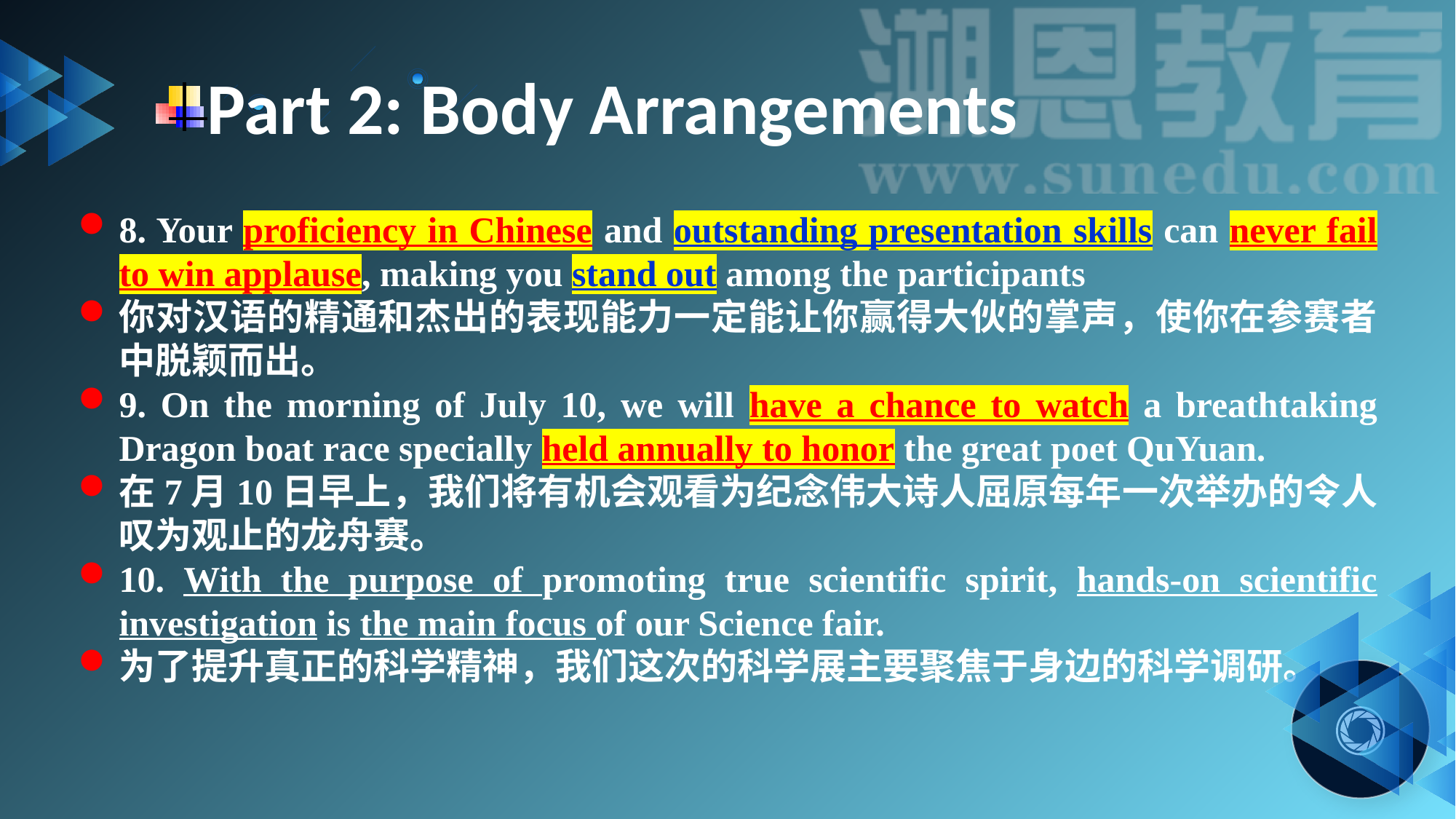

Part 2: Body Arrangements

8. Your proficiency in Chinese and outstanding presentation skills can never fail to win applause, making you stand out among the participants
你对汉语的精通和杰出的表现能力一定能让你赢得大伙的掌声，使你在参赛者中脱颖而出。
9. On the morning of July 10, we will have a chance to watch a breathtaking Dragon boat race specially held annually to honor the great poet QuYuan.
在7月10日早上，我们将有机会观看为纪念伟大诗人屈原每年一次举办的令人叹为观止的龙舟赛。
10. With the purpose of promoting true scientific spirit, hands-on scientific investigation is the main focus of our Science fair.
为了提升真正的科学精神，我们这次的科学展主要聚焦于身边的科学调研。